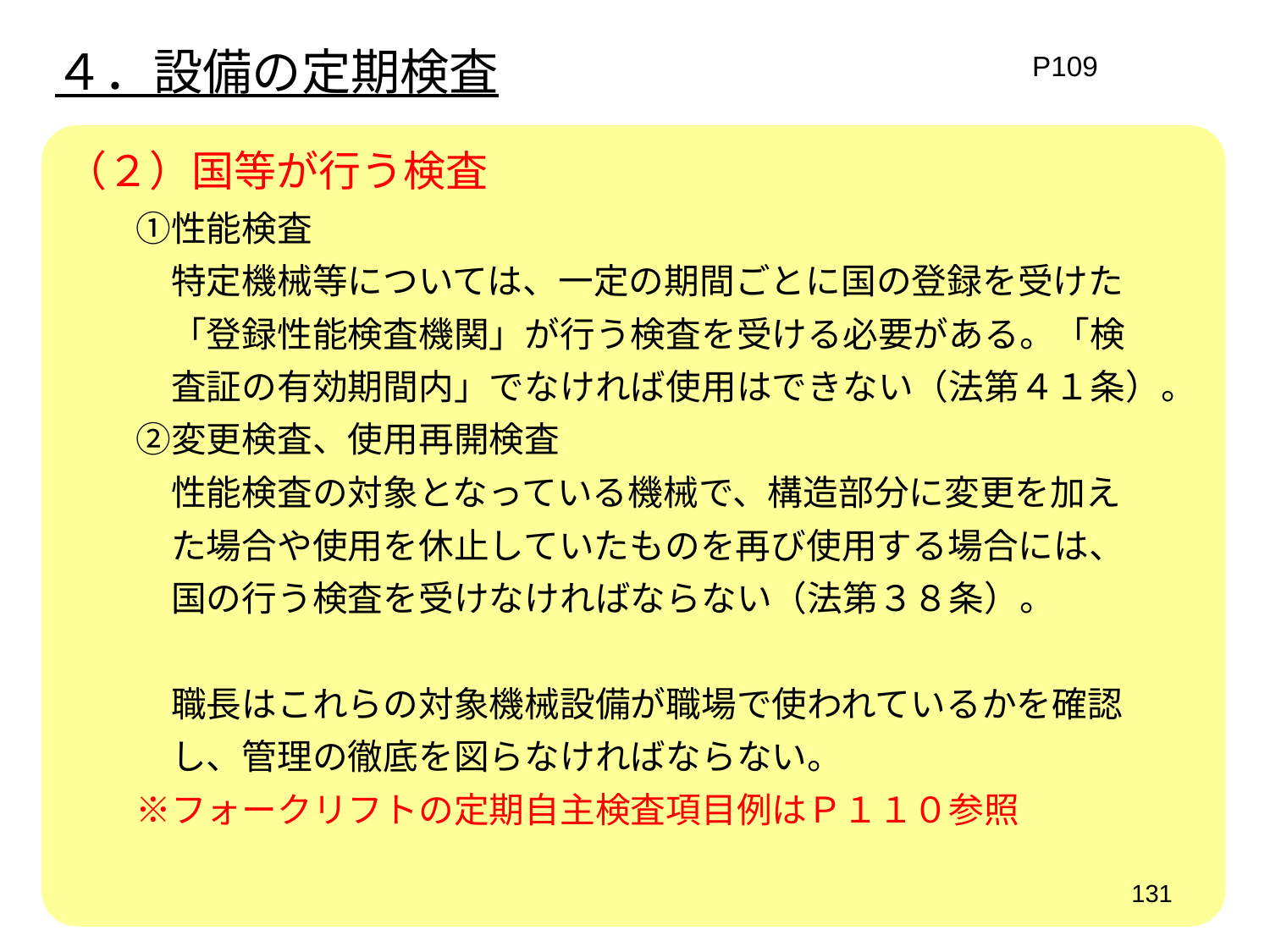

４．設備の定期検査
P109
（２）国等が行う検査
　　①性能検査
　　　特定機械等については、一定の期間ごとに国の登録を受けた
　　　「登録性能検査機関」が行う検査を受ける必要がある。「検
　　　査証の有効期間内」でなければ使用はできない（法第４１条）。
　　②変更検査、使用再開検査
　　　性能検査の対象となっている機械で、構造部分に変更を加え
　　　た場合や使用を休止していたものを再び使用する場合には、
　　　国の行う検査を受けなければならない（法第３８条）。

　　　職長はこれらの対象機械設備が職場で使われているかを確認
　　　し、管理の徹底を図らなければならない。
　　※フォークリフトの定期自主検査項目例はＰ１１０参照
131